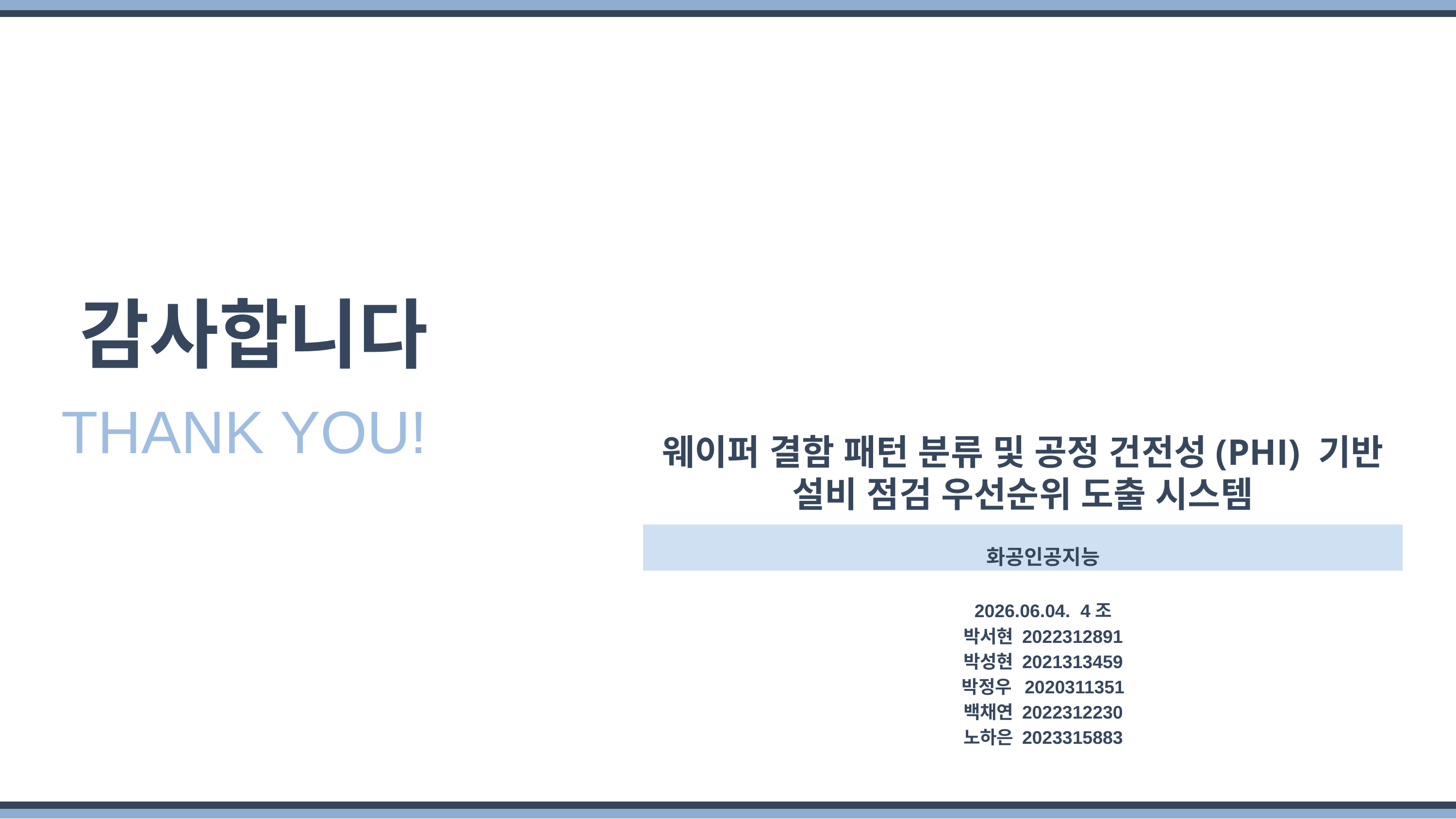

감사합니다
THANK YOU!
웨이퍼 결함 패턴 분류 및 공정 건전성(PHI) 기반 설비 점검 우선순위 도출 시스템

화공인공지능
2026.06.04.  4조
박서현 2022312891
박성현 2021313459
박정우  2020311351
백채연 2022312230
노하은 2023315883